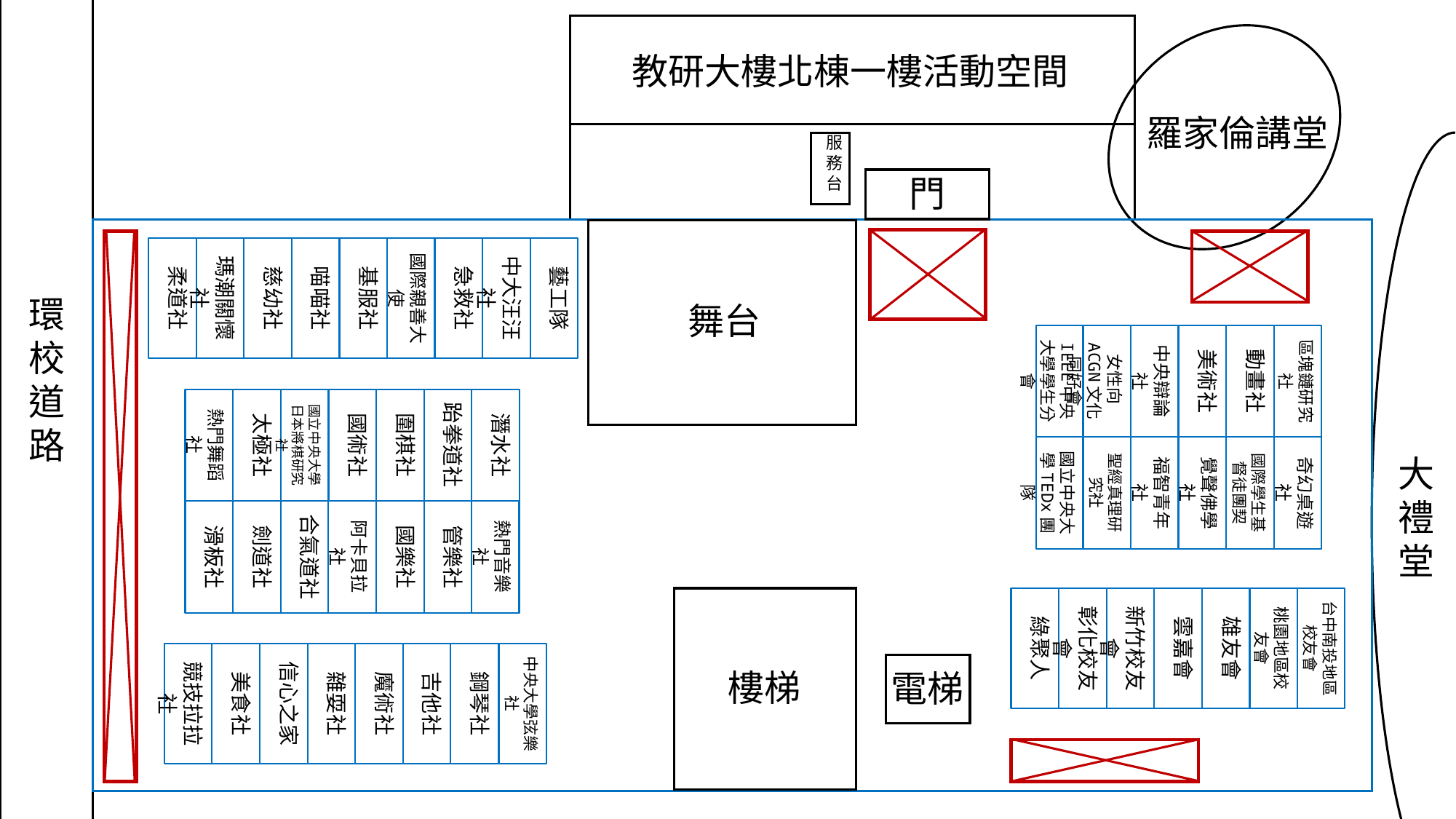

教研大樓北棟一樓活動空間
羅家倫講堂

服務台
門

柔道社
瑪潮關懷社
慈幼社
喵喵社
基服社
國際親善大使
急救社
中大汪汪社
藝工隊
環
校
道
路
舞台
IEEE中央大學學生分會
女性向ACGN文化同好會
中央辯論社
美術社
動畫社
區塊鏈研究社
國立中央大學TEDx團隊
聖經真理研究社
福智青年社
覺聲佛學社
國際學生基督徒團契
奇幻桌遊社
熱門舞蹈社
太極社
國立中央大學日本將棋研究社
國術社
圍棋社
跆拳道社
潛水社
滑板社
劍道社
合氣道社
阿卡貝拉社
國樂社
管樂社
熱門音樂社
大
禮
堂

綠聚人
彰化校友會
新竹校友會
雲嘉會
雄友會
桃園地區校友會
台中南投地區校友會
競技拉拉社
美食社
信心之家
雜耍社
魔術社
吉他社
鋼琴社
中央大學弦樂社

電梯
樓梯